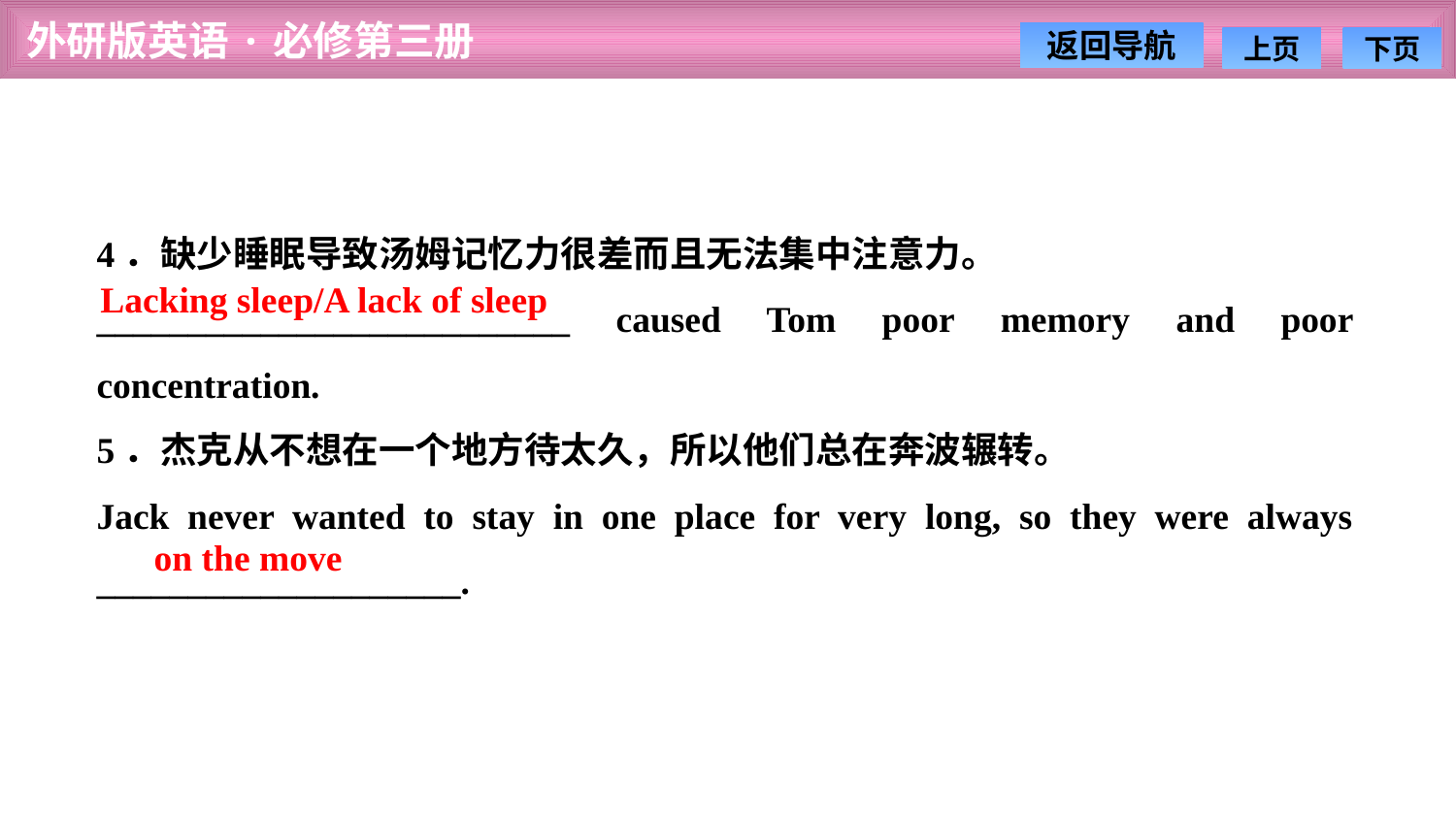

4．缺少睡眠导致汤姆记忆力很差而且无法集中注意力。
__________________________ caused Tom poor memory and poor concentration.
5．杰克从不想在一个地方待太久，所以他们总在奔波辗转。
Jack never wanted to stay in one place for very long, so they were always ____________________.
Lacking sleep/A lack of sleep
on the move